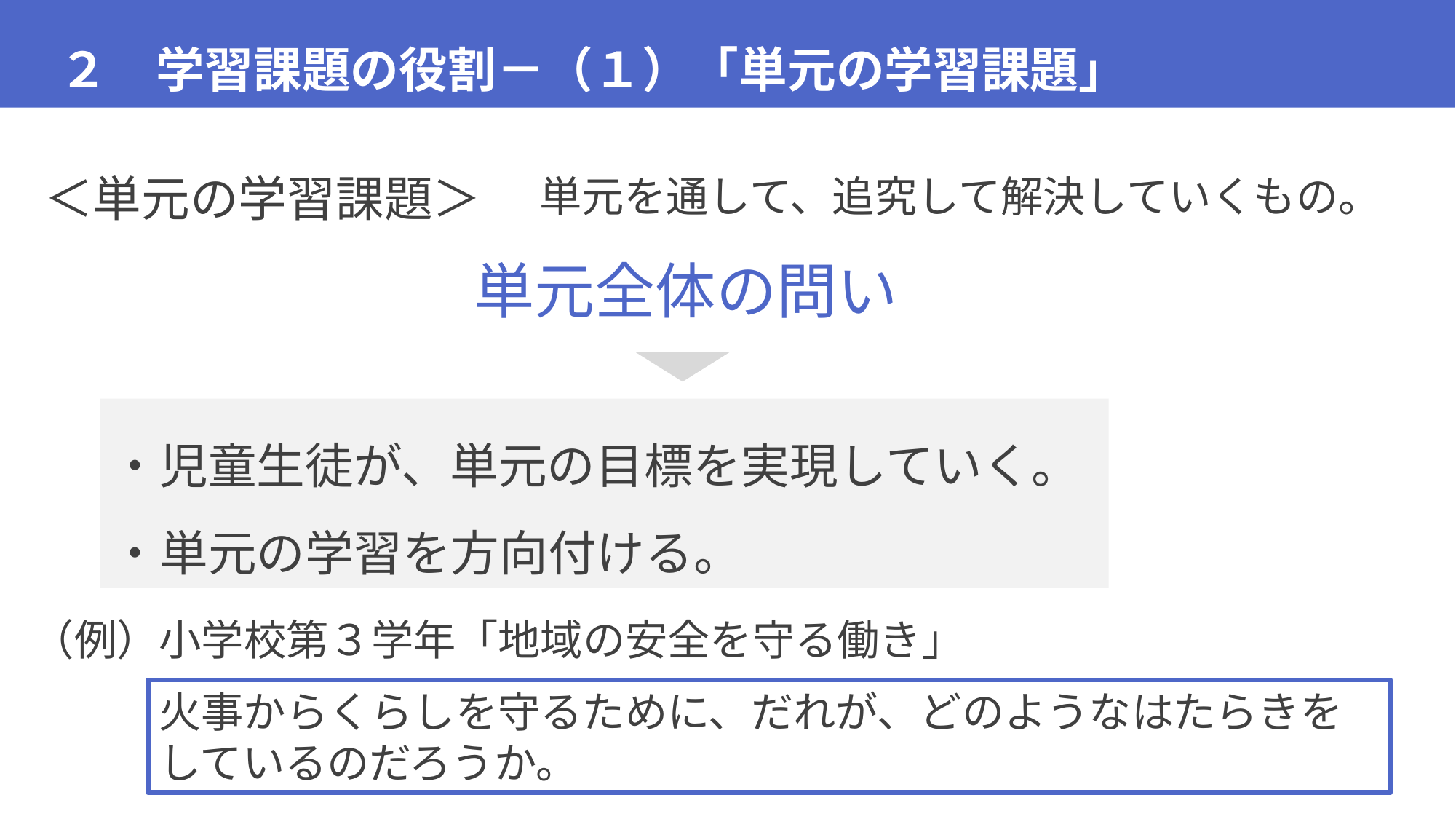

２　学習課題の役割－（１）「単元の学習課題」
単元を通して、追究して解決していくもの。
＜単元の学習課題＞
単元全体の問い

・児童生徒が、単元の目標を実現していく。
・単元の学習を方向付ける。
（例）小学校第３学年「地域の安全を守る働き」
火事からくらしを守るために、だれが、どのようなはたらきをしているのだろうか。